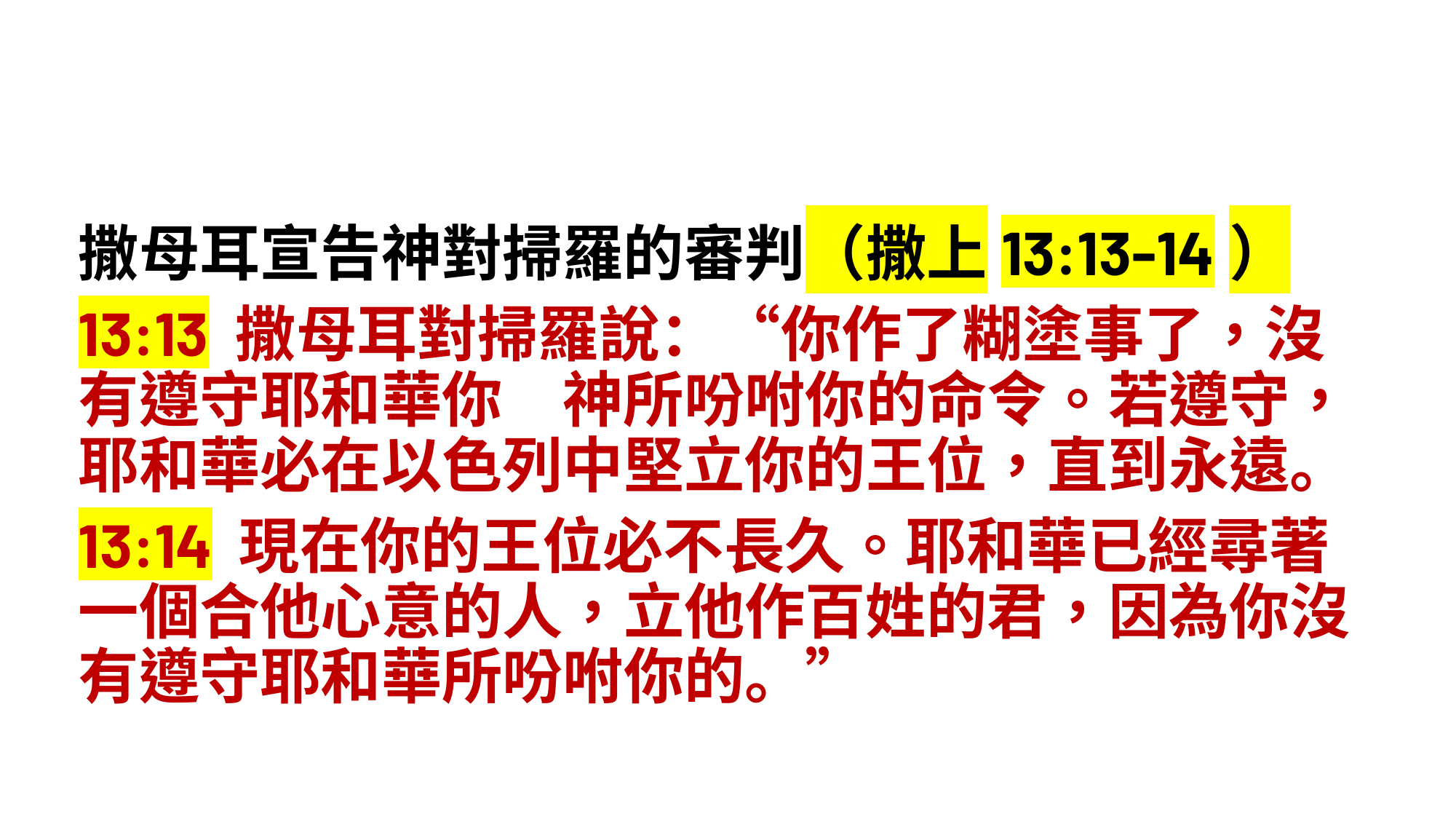

撒母耳宣告神對掃羅的審判（撒上13:13-14）
13:13 撒母耳對掃羅說：“你作了糊塗事了，沒有遵守耶和華你　神所吩咐你的命令。若遵守，耶和華必在以色列中堅立你的王位，直到永遠。
13:14 現在你的王位必不長久。耶和華已經尋著一個合他心意的人，立他作百姓的君，因為你沒有遵守耶和華所吩咐你的。”